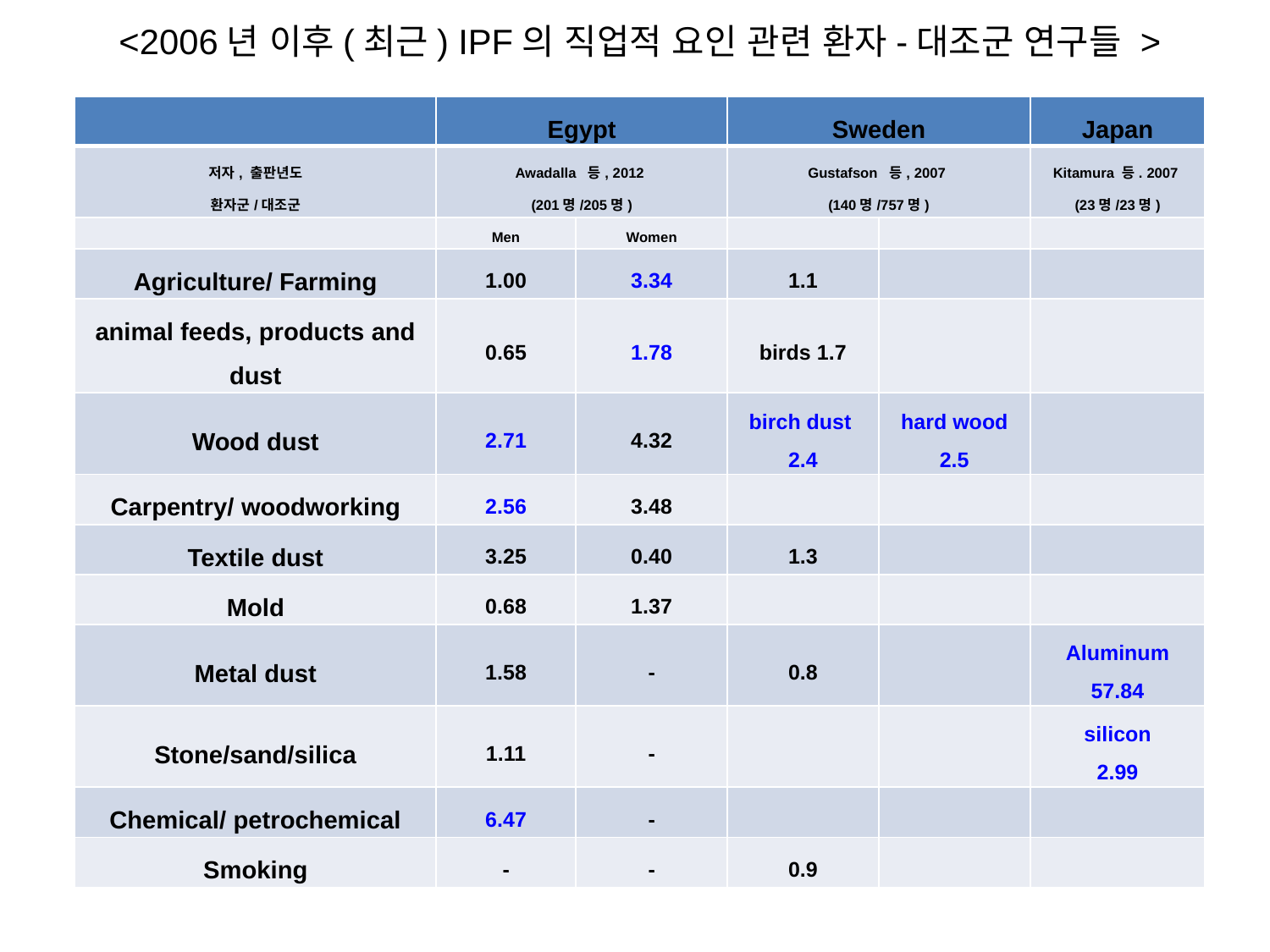

# <2006년 이후(최근) IPF의 직업적 요인 관련 환자-대조군 연구들 >
|  | Egypt |  | Sweden |  | Japan |
| --- | --- | --- | --- | --- | --- |
| 저자, 출판년도 환자군/대조군 | Awadalla 등, 2012 (201명/205명) |  | Gustafson 등, 2007 (140명/757명) |  | Kitamura 등. 2007 (23명/23명) |
|  | Men | Women |  |  |  |
| Agriculture/ Farming | 1.00 | 3.34 | 1.1 |  |  |
| animal feeds, products and dust | 0.65 | 1.78 | birds 1.7 |  |  |
| Wood dust | 2.71 | 4.32 | birch dust 2.4 | hard wood 2.5 |  |
| Carpentry/ woodworking | 2.56 | 3.48 |  |  |  |
| Textile dust | 3.25 | 0.40 | 1.3 |  |  |
| Mold | 0.68 | 1.37 |  |  |  |
| Metal dust | 1.58 | - | 0.8 |  | Aluminum 57.84 |
| Stone/sand/silica | 1.11 | - |  |  | silicon 2.99 |
| Chemical/ petrochemical | 6.47 | - |  |  |  |
| Smoking | - | - | 0.9 |  |  |